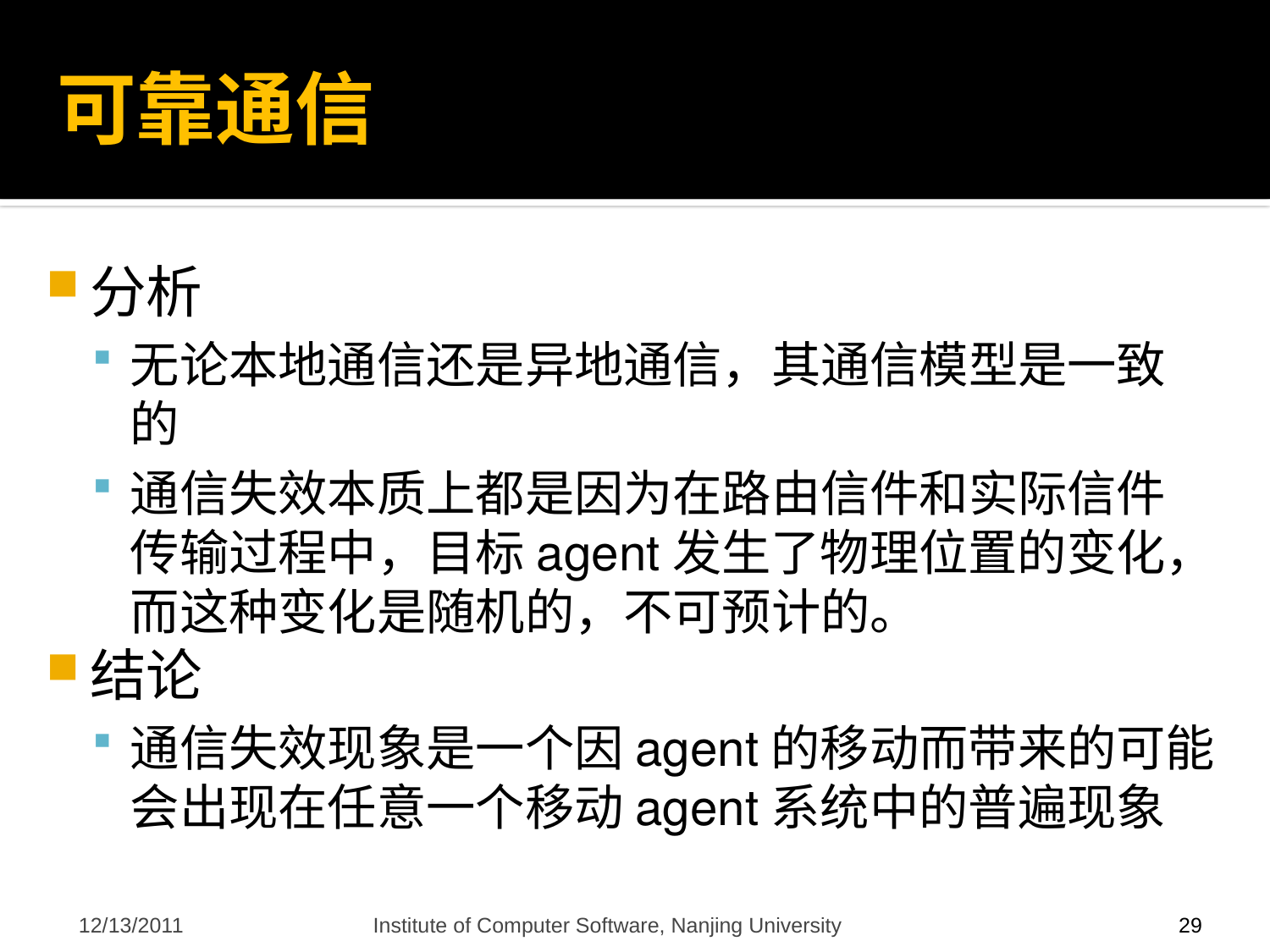

# 可靠通信
分析
无论本地通信还是异地通信，其通信模型是一致的
通信失效本质上都是因为在路由信件和实际信件传输过程中，目标agent发生了物理位置的变化，而这种变化是随机的，不可预计的。
结论
通信失效现象是一个因agent的移动而带来的可能会出现在任意一个移动agent系统中的普遍现象
29
12/13/2011
Institute of Computer Software, Nanjing University
29